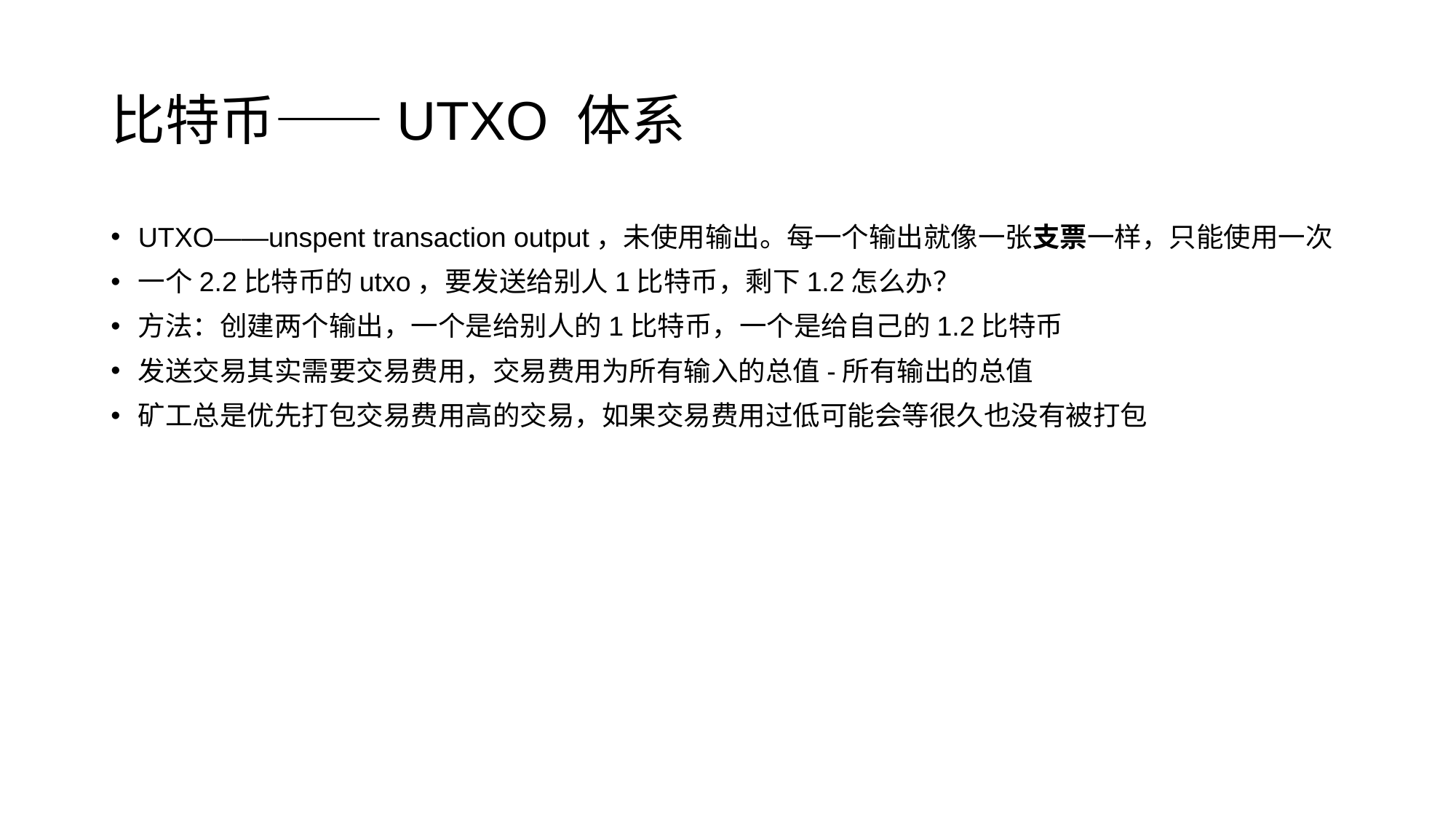

# 比特币——UTXO 体系
UTXO——unspent transaction output，未使用输出。每一个输出就像一张支票一样，只能使用一次
一个2.2比特币的utxo，要发送给别人1比特币，剩下1.2怎么办？
方法：创建两个输出，一个是给别人的1比特币，一个是给自己的1.2比特币
发送交易其实需要交易费用，交易费用为所有输入的总值-所有输出的总值
矿工总是优先打包交易费用高的交易，如果交易费用过低可能会等很久也没有被打包